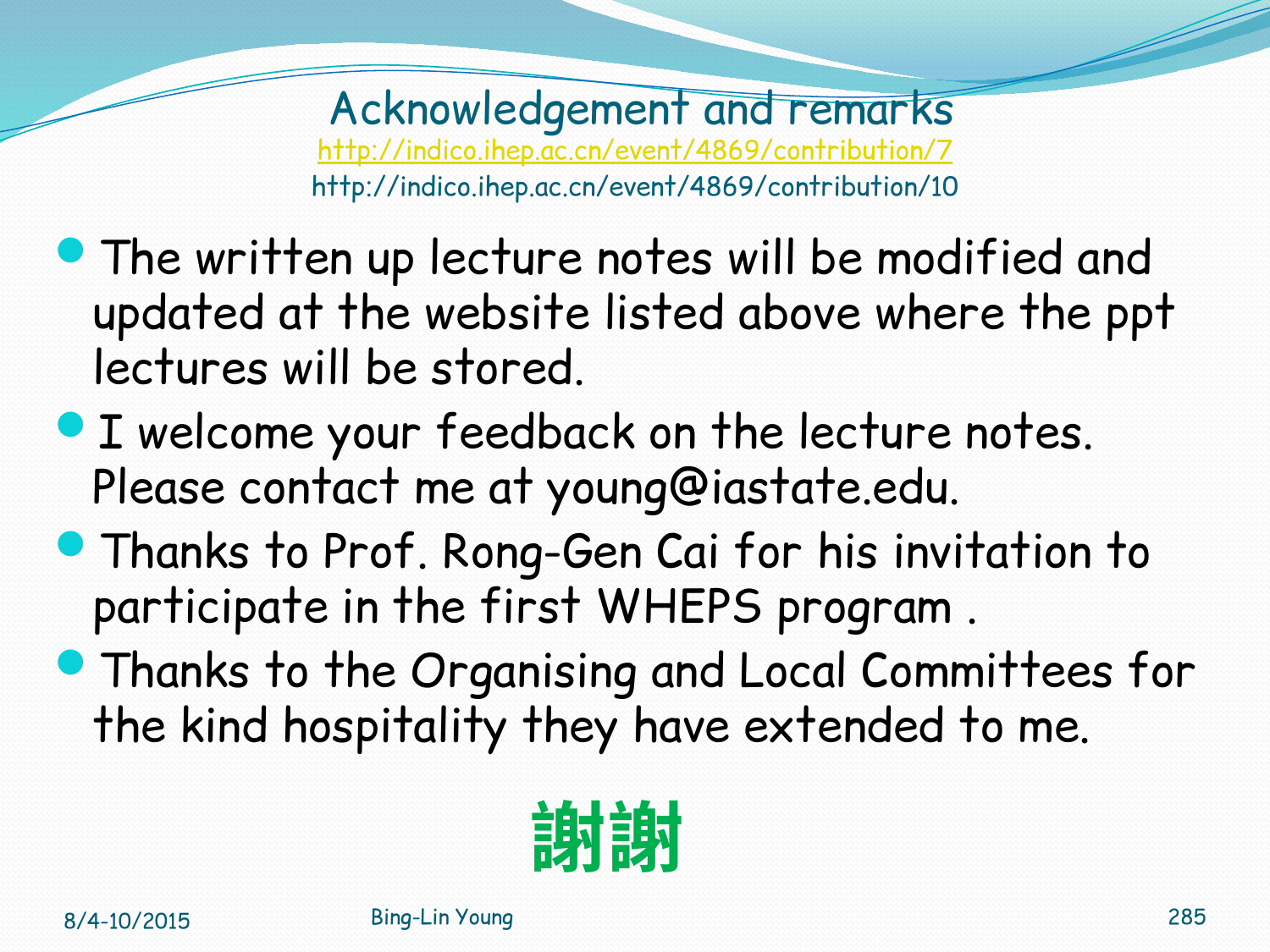

# Acknowledgement and remarks http://indico.ihep.ac.cn/event/4869/contribution/7 http://indico.ihep.ac.cn/event/4869/contribution/10
The written up lecture notes will be modified and updated at the website listed above where the ppt lectures will be stored.
I welcome your feedback on the lecture notes. Please contact me at young@iastate.edu.
Thanks to Prof. Rong-Gen Cai for his invitation to  participate in the first WHEPS program .
Thanks to the Organising and Local Committees for the kind hospitality they have extended to me.
謝謝
8/4-10/2015
Bing-Lin Young
285